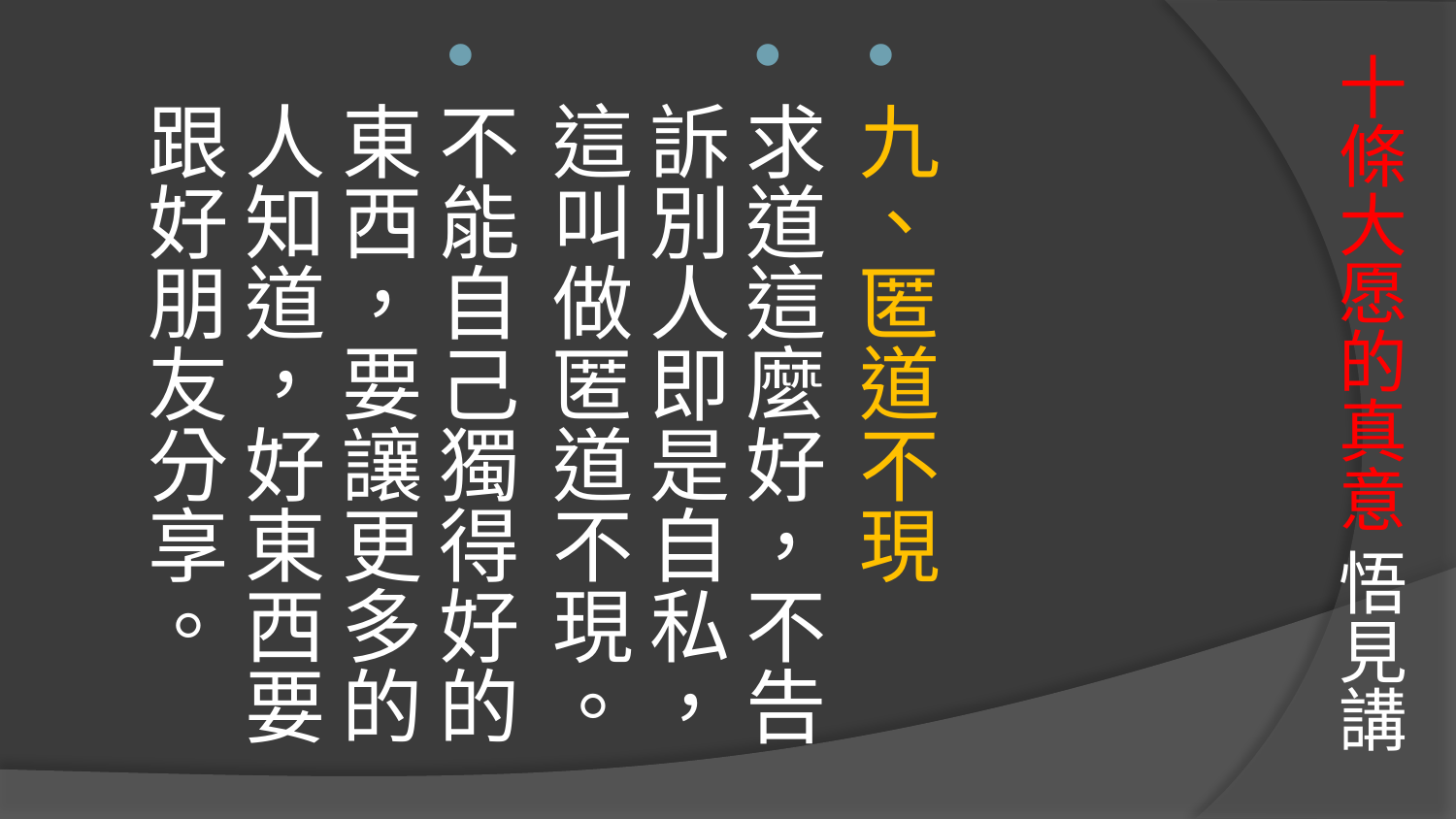

九、匿道不現
求道這麼好，不告訴別人即是自私，這叫做匿道不現。
不能自己獨得好的東西，要讓更多的人知道，好東西要跟好朋友分享。

# 十條大愿的真意 悟見講